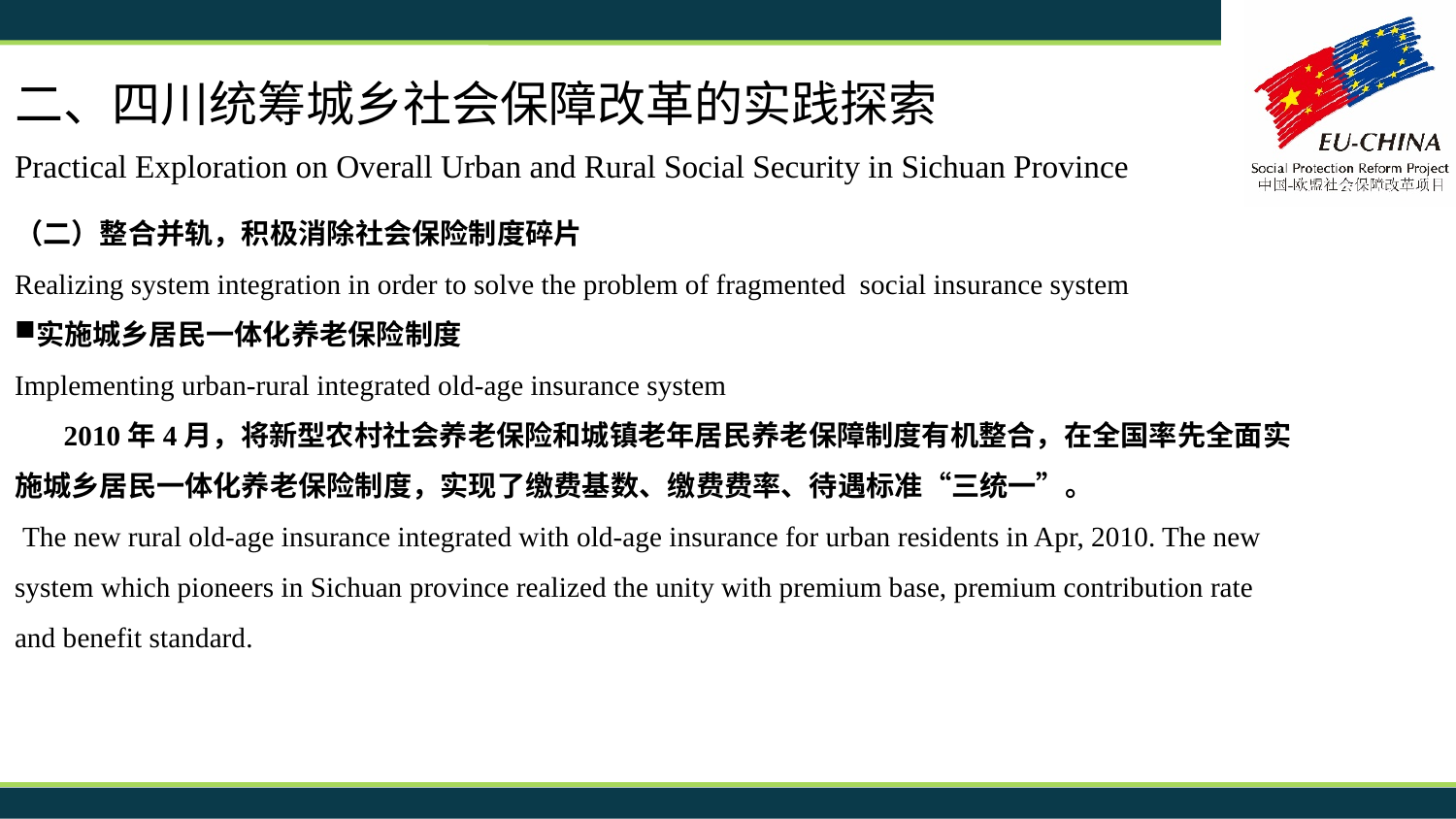

二、四川统筹城乡社会保障改革的实践探索
Practical Exploration on Overall Urban and Rural Social Security in Sichuan Province
（二）整合并轨，积极消除社会保险制度碎片
Realizing system integration in order to solve the problem of fragmented  social insurance system
实施城乡居民一体化养老保险制度
Implementing urban-rural integrated old-age insurance system
       2010年4月，将新型农村社会养老保险和城镇老年居民养老保障制度有机整合，在全国率先全面实施城乡居民一体化养老保险制度，实现了缴费基数、缴费费率、待遇标准“三统一”。
 The new rural old-age insurance integrated with old-age insurance for urban residents in Apr, 2010. The new system which pioneers in Sichuan province realized the unity with premium base, premium contribution rate and benefit standard.